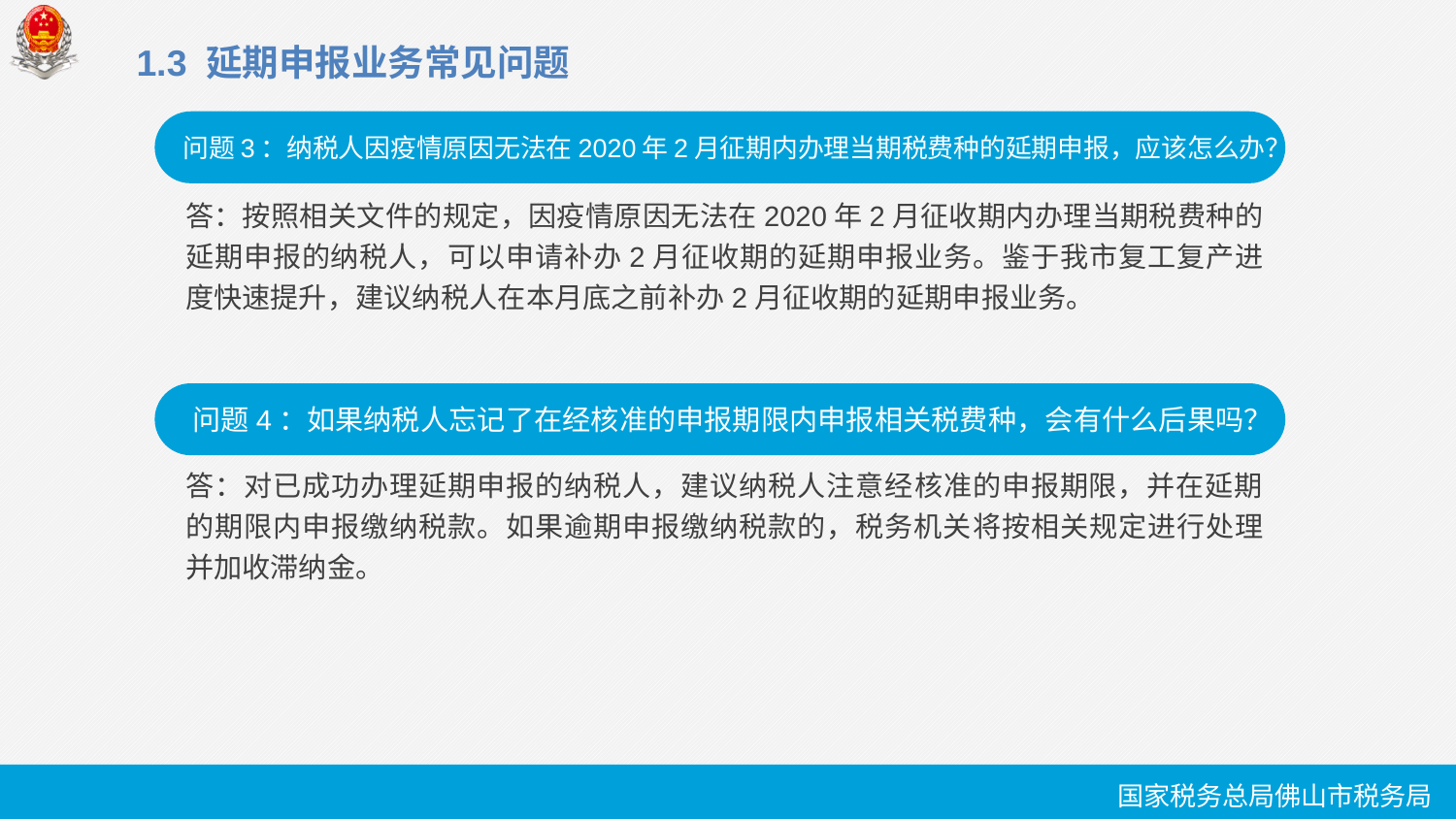

1.3 延期申报业务常见问题

问题3：纳税人因疫情原因无法在2020年2月征期内办理当期税费种的延期申报，应该怎么办？
答：按照相关文件的规定，因疫情原因无法在2020年2月征收期内办理当期税费种的延期申报的纳税人，可以申请补办2月征收期的延期申报业务。鉴于我市复工复产进度快速提升，建议纳税人在本月底之前补办2月征收期的延期申报业务。

问题4：如果纳税人忘记了在经核准的申报期限内申报相关税费种，会有什么后果吗？
答：对已成功办理延期申报的纳税人，建议纳税人注意经核准的申报期限，并在延期的期限内申报缴纳税款。如果逾期申报缴纳税款的，税务机关将按相关规定进行处理并加收滞纳金。